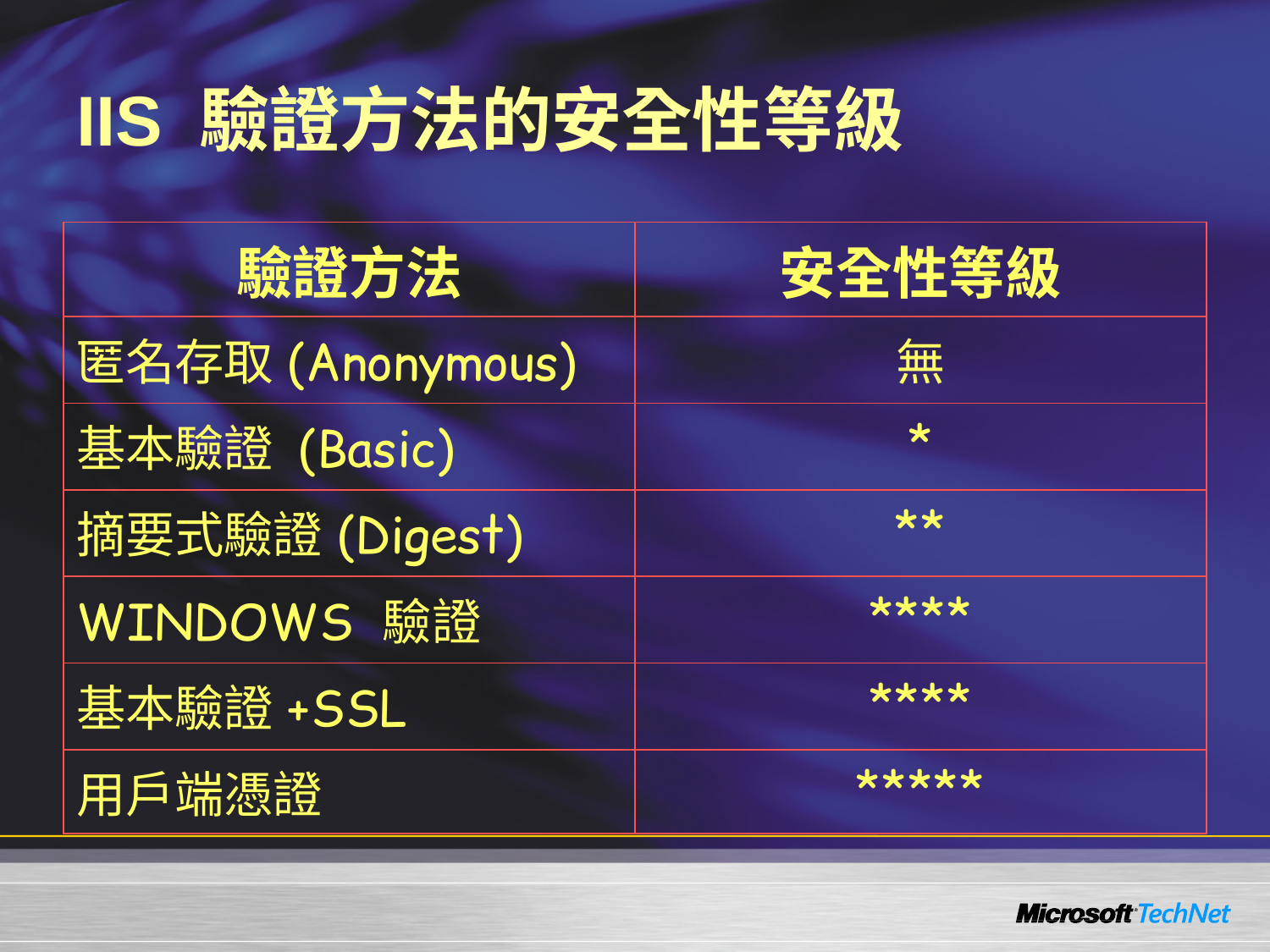

# IIS 驗證方法的安全性等級
| 驗證方法 | 安全性等級 |
| --- | --- |
| 匿名存取(Anonymous) | 無 |
| 基本驗證 (Basic) | \* |
| 摘要式驗證(Digest) | \*\* |
| WINDOWS 驗證 | \*\*\*\* |
| 基本驗證+SSL | \*\*\*\* |
| 用戶端憑證 | \*\*\*\*\* |